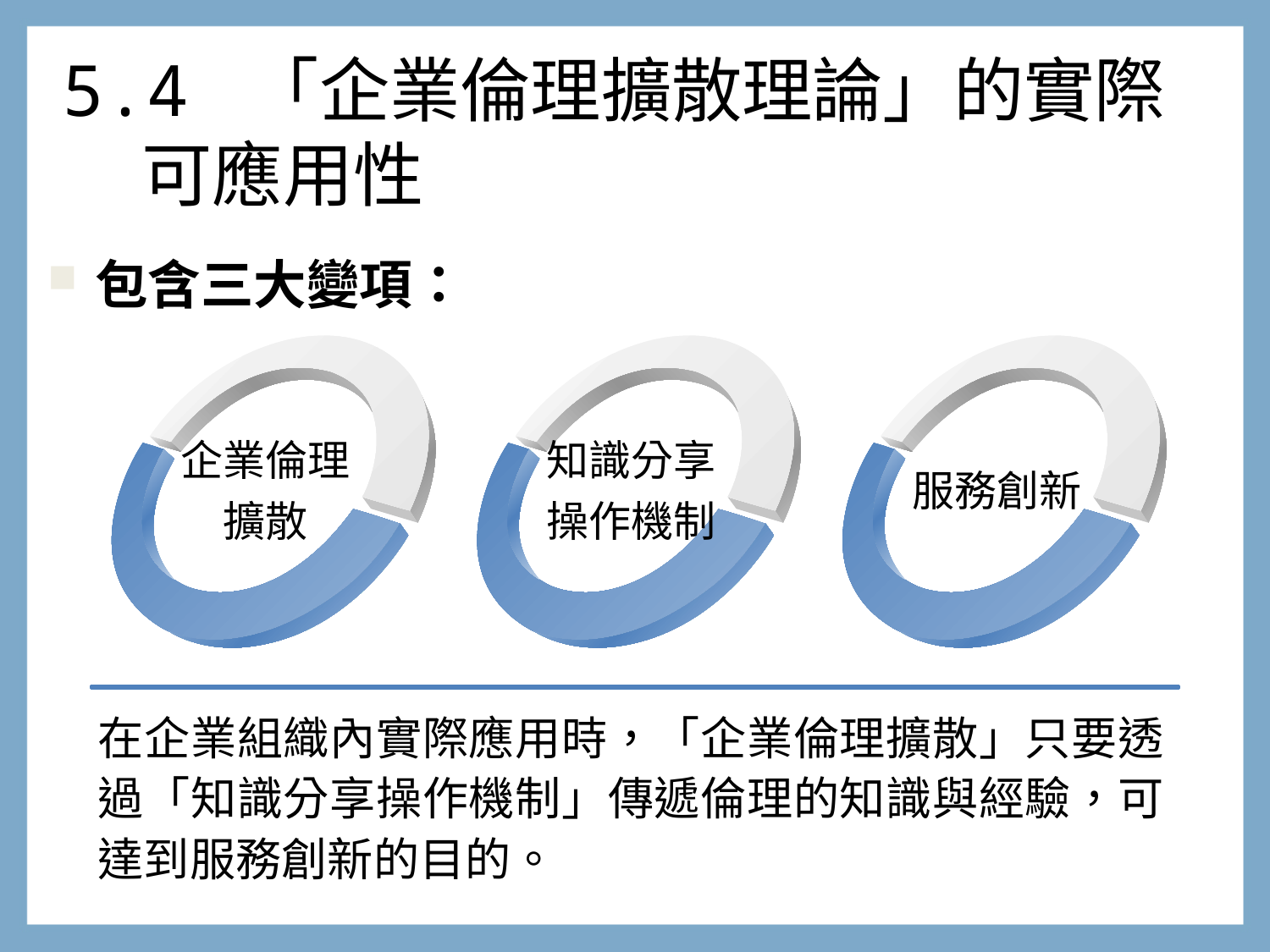

# 5.4 「企業倫理擴散理論」的實際 可應用性
包含三大變項：

企業倫理
擴散

知識分享
操作機制

服務創新

在企業組織內實際應用時，「企業倫理擴散」只要透過「知識分享操作機制」傳遞倫理的知識與經驗，可達到服務創新的目的。